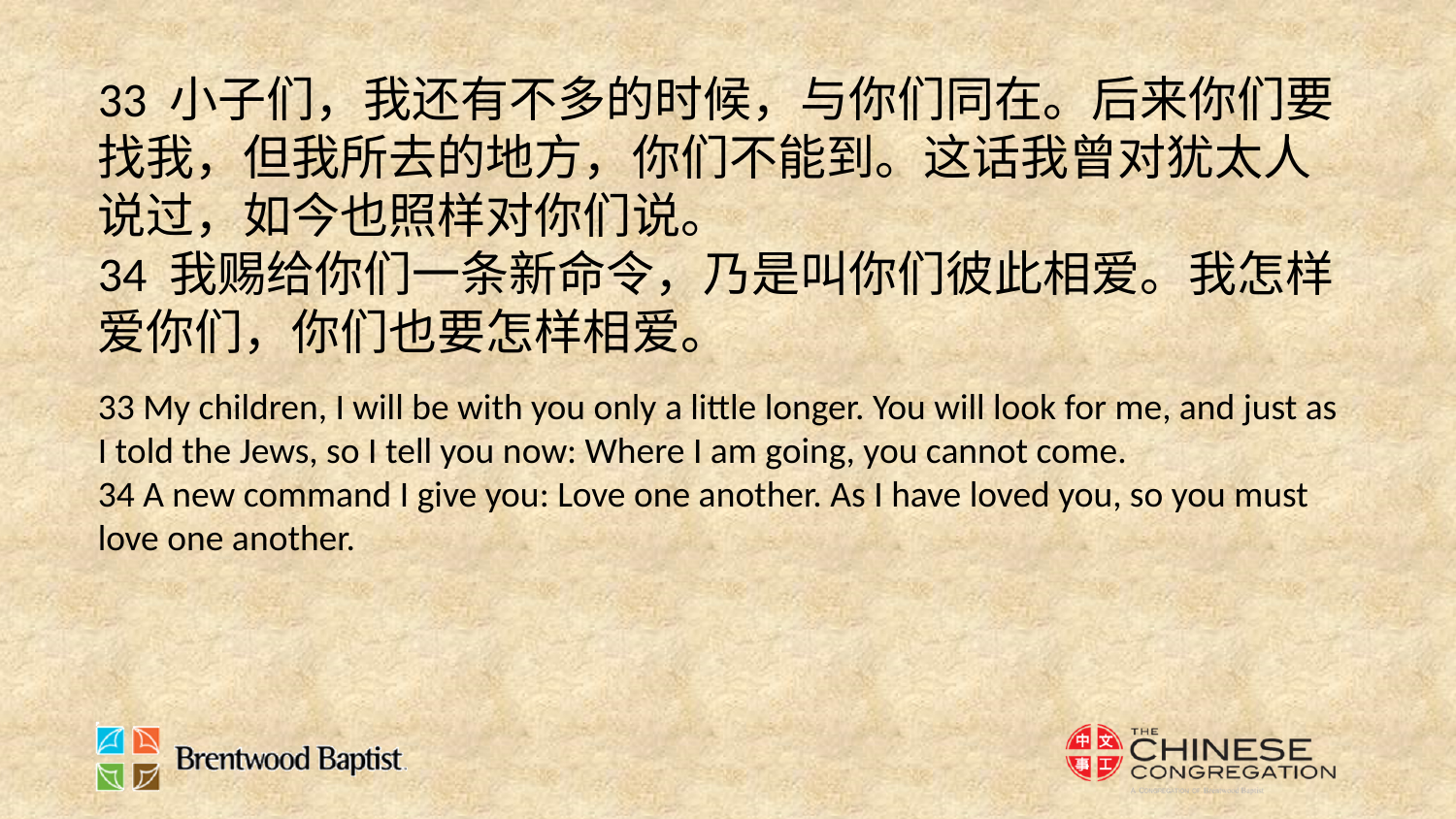

33 小子们，我还有不多的时候，与你们同在。后来你们要找我，但我所去的地方，你们不能到。这话我曾对犹太人说过，如今也照样对你们说。
34 我赐给你们一条新命令，乃是叫你们彼此相爱。我怎样爱你们，你们也要怎样相爱。

33 My children, I will be with you only a little longer. You will look for me, and just as I told the Jews, so I tell you now: Where I am going, you cannot come.
34 A new command I give you: Love one another. As I have loved you, so you must love one another.